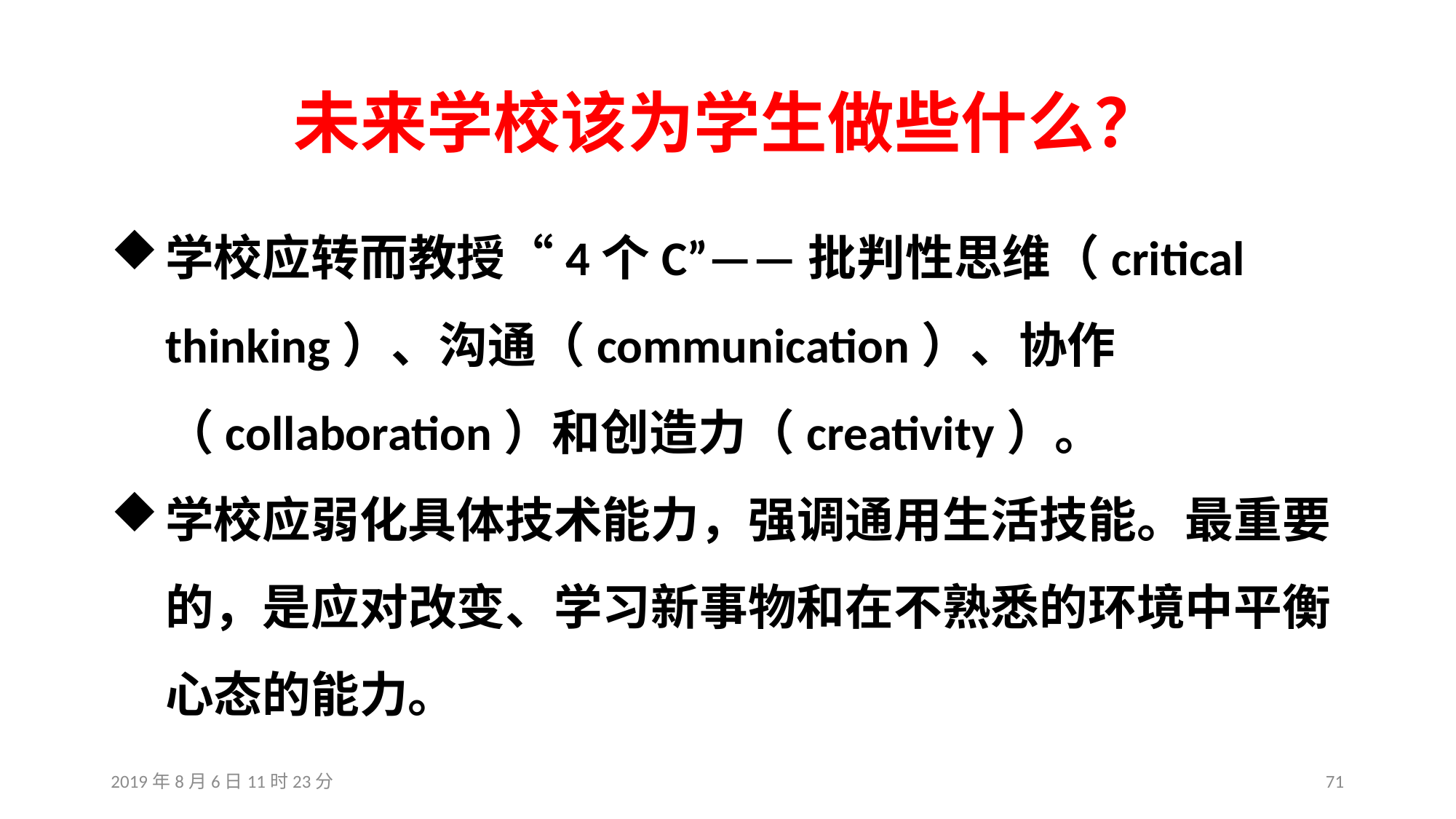

# 未来学校该为学生做些什么？
学校应转而教授“4个C”——批判性思维（critical thinking）、沟通（communication）、协作（collaboration）和创造力（creativity）。
学校应弱化具体技术能力，强调通用生活技能。最重要的，是应对改变、学习新事物和在不熟悉的环境中平衡心态的能力。
2019年8月6日11时23分

71